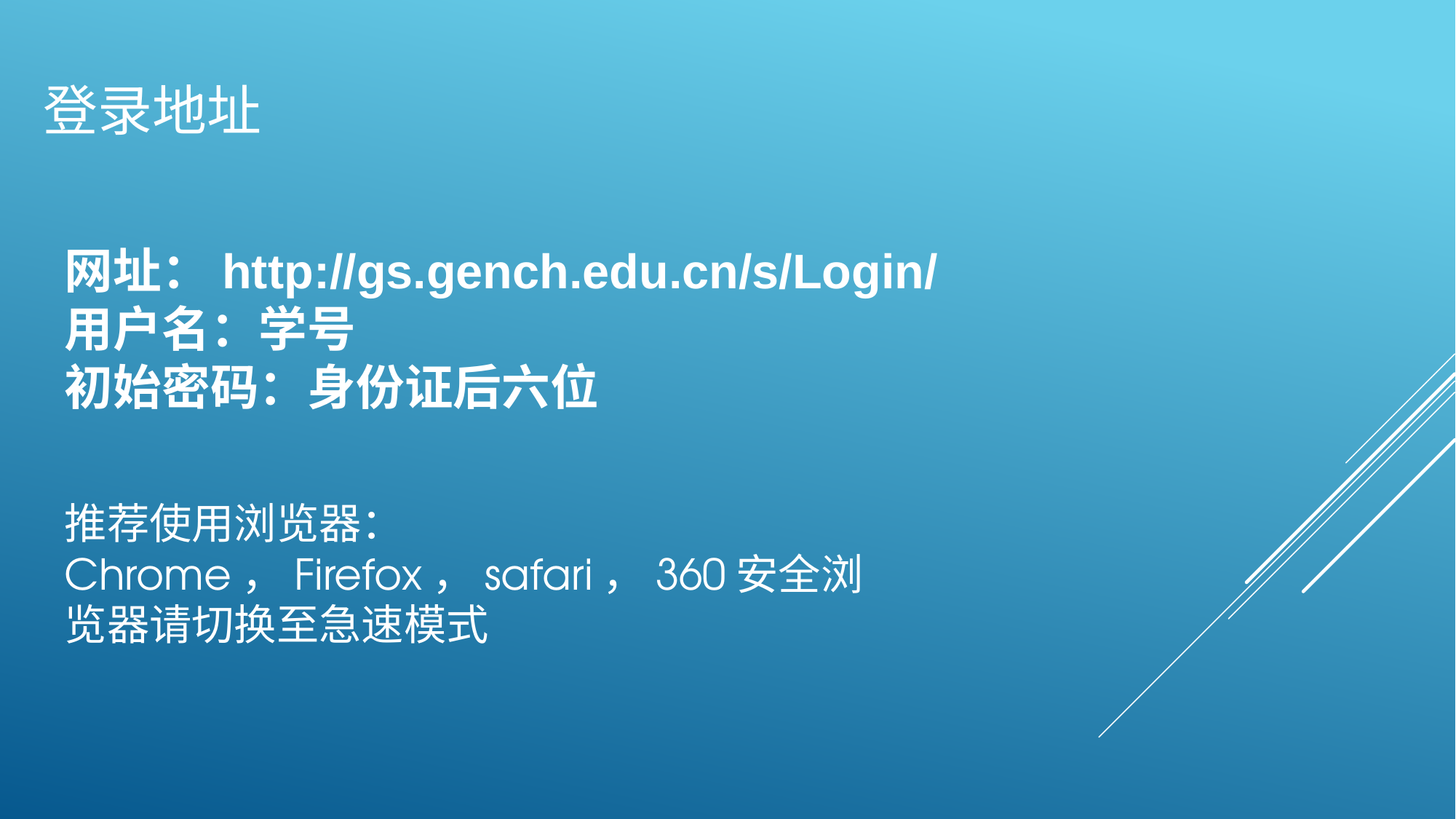

# 登录地址
网址：http://gs.gench.edu.cn/s/Login/
用户名：学号
初始密码：身份证后六位
推荐使用浏览器：Chrome，Firefox，safari，360安全浏览器请切换至急速模式